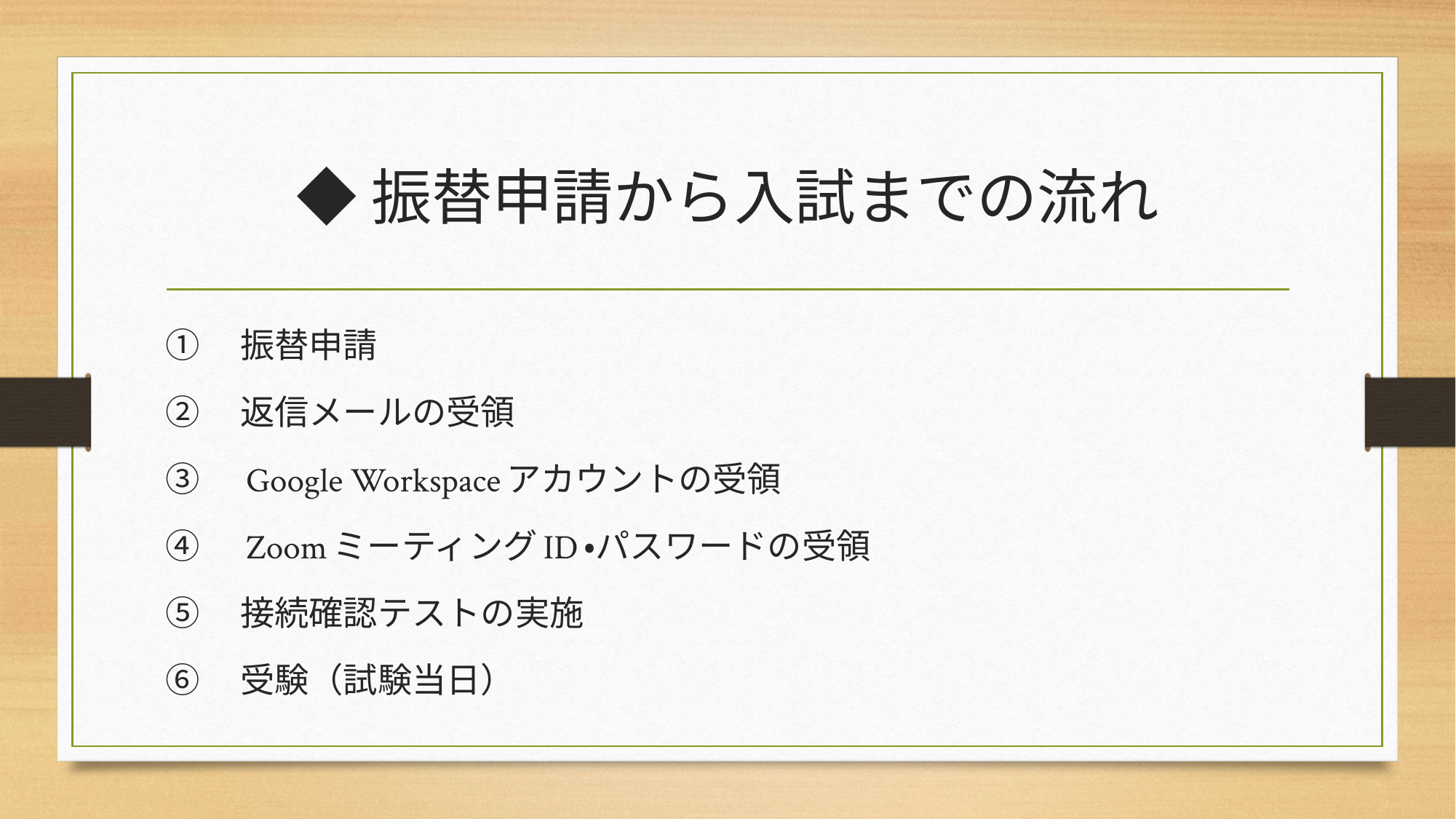

# ◆振替申請から入試までの流れ
①　振替申請
②　返信メールの受領
③　Google Workspaceアカウントの受領
④　Zoomミーティング​ID・パスワードの受領
⑤　接続確認テストの実施
⑥　受験（試験当日）